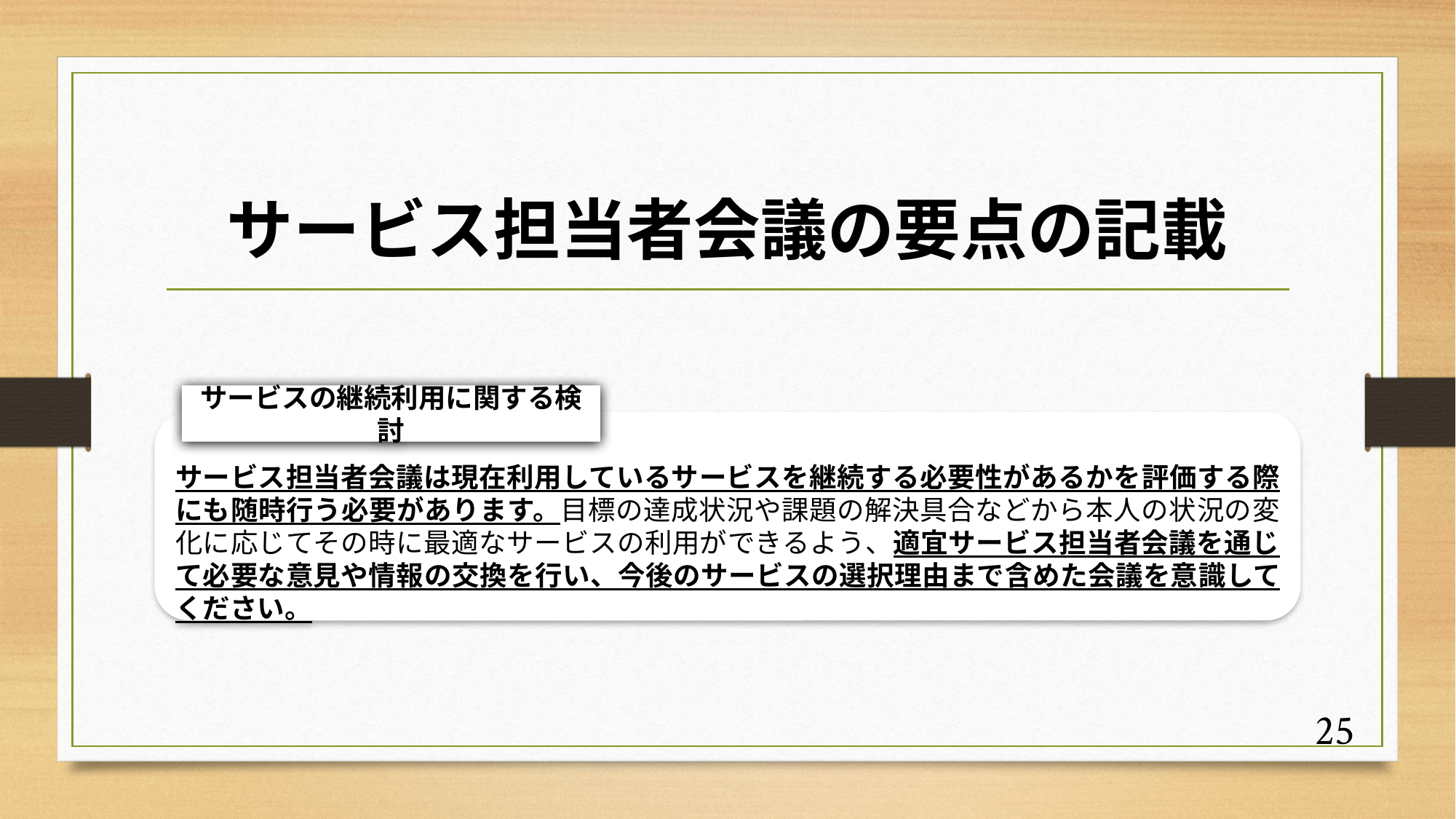

# サービス担当者会議の要点の記載
サービスの継続利用に関する検討

サービス担当者会議は現在利用しているサービスを継続する必要性があるかを評価する際にも随時行う必要があります。目標の達成状況や課題の解決具合などから本人の状況の変化に応じてその時に最適なサービスの利用ができるよう、適宜サービス担当者会議を通じて必要な意見や情報の交換を行い、今後のサービスの選択理由まで含めた会議を意識してください。
25